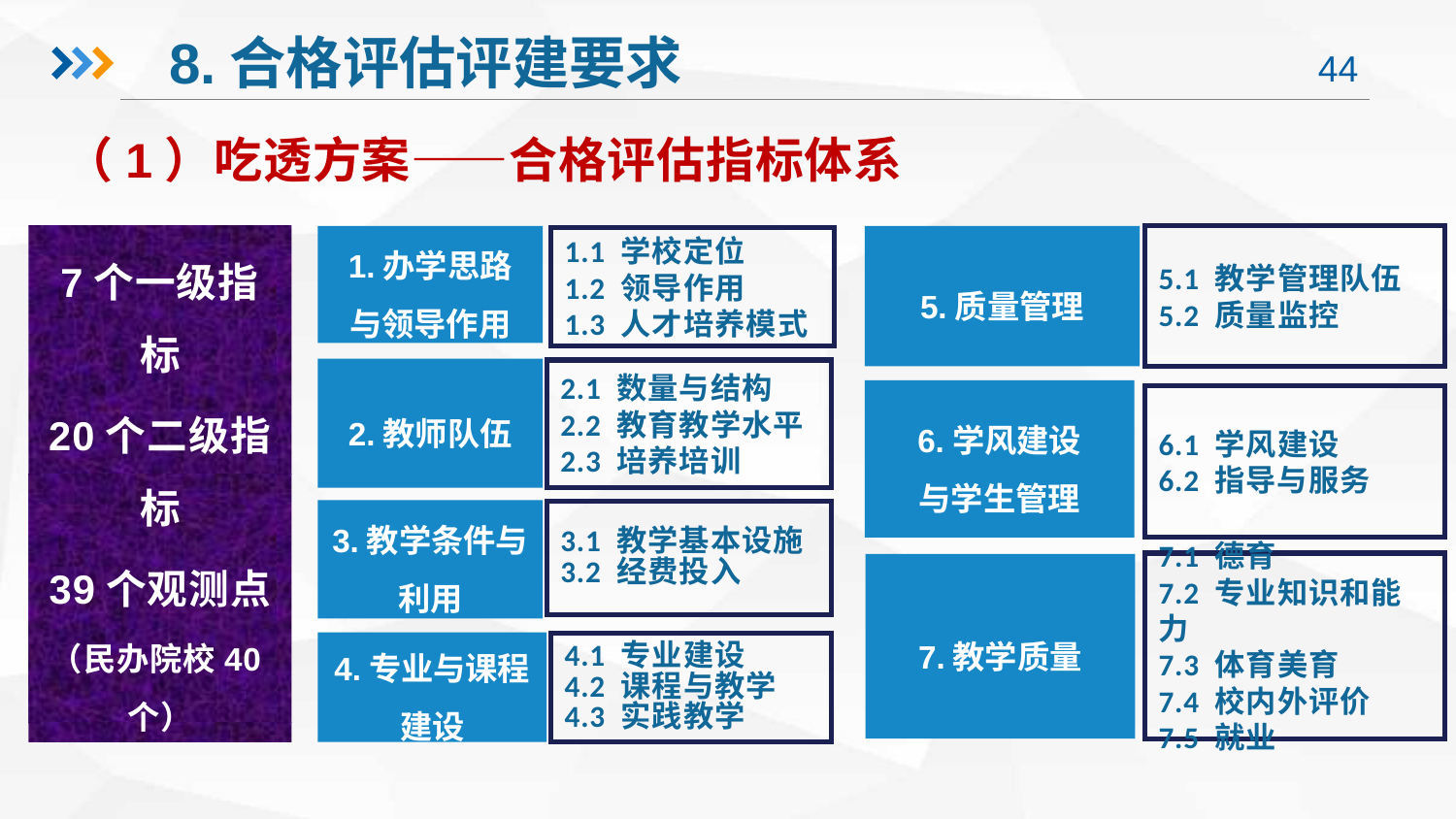

8.合格评估评建要求
（1）吃透方案——合格评估指标体系
7个一级指标
20个二级指标
39个观测点
（民办院校40个）
5.质量管理
5.1 教学管理队伍
5.2 质量监控
1.办学思路
与领导作用
1.1 学校定位
1.2 领导作用
1.3 人才培养模式
2.教师队伍
2.1 数量与结构
2.2 教育教学水平
2.3 培养培训
6.学风建设
与学生管理
6.1 学风建设
6.2 指导与服务
3.教学条件与利用
3.1 教学基本设施
3.2 经费投入
7.1 德育
7.2 专业知识和能力
7.3 体育美育
7.4 校内外评价
7.5 就业
7.教学质量
4.专业与课程
建设
4.1 专业建设
4.2 课程与教学
4.3 实践教学